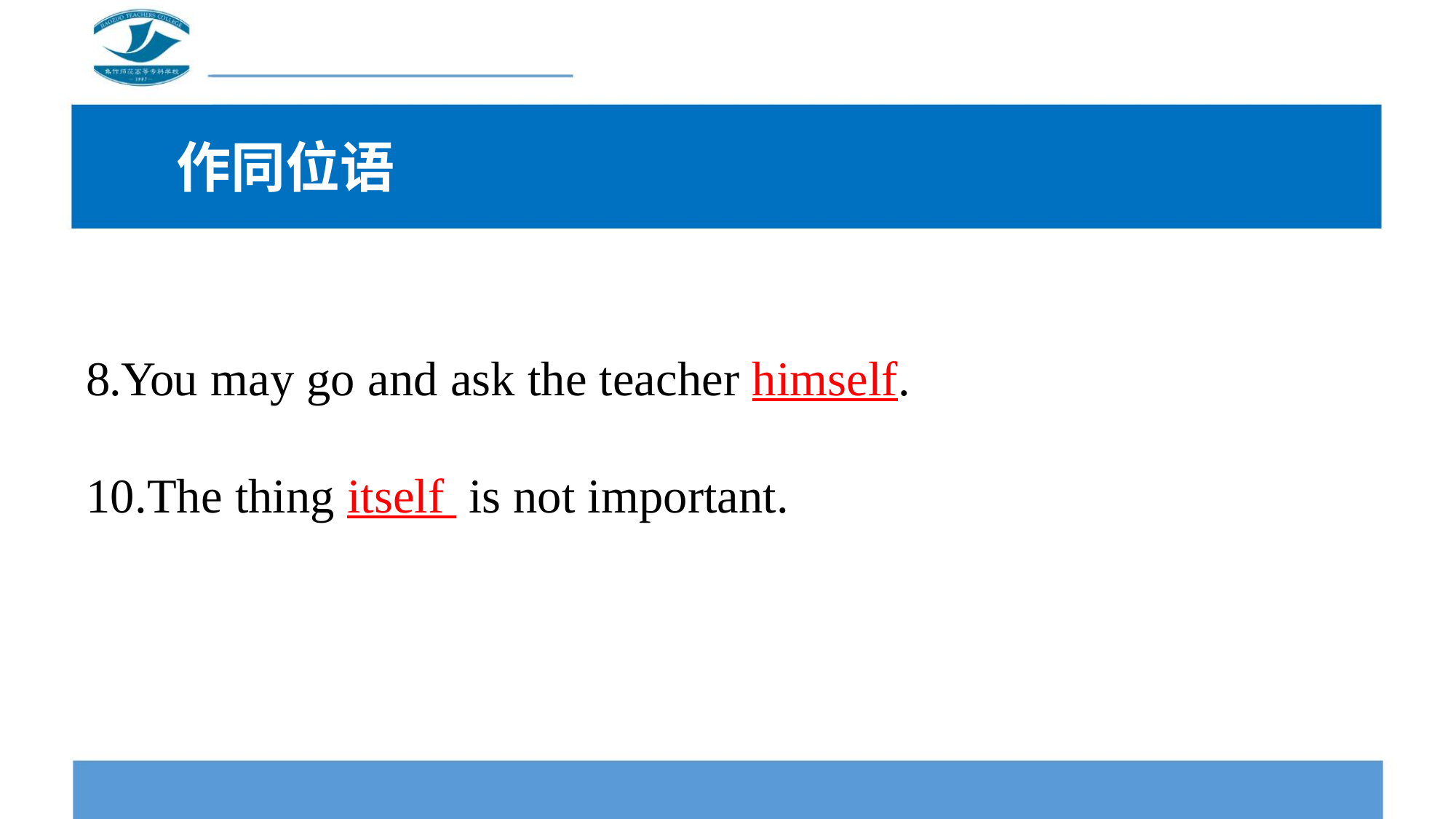

作同位语
8.You may go and ask the teacher himself.
10.The thing itself  is not important.